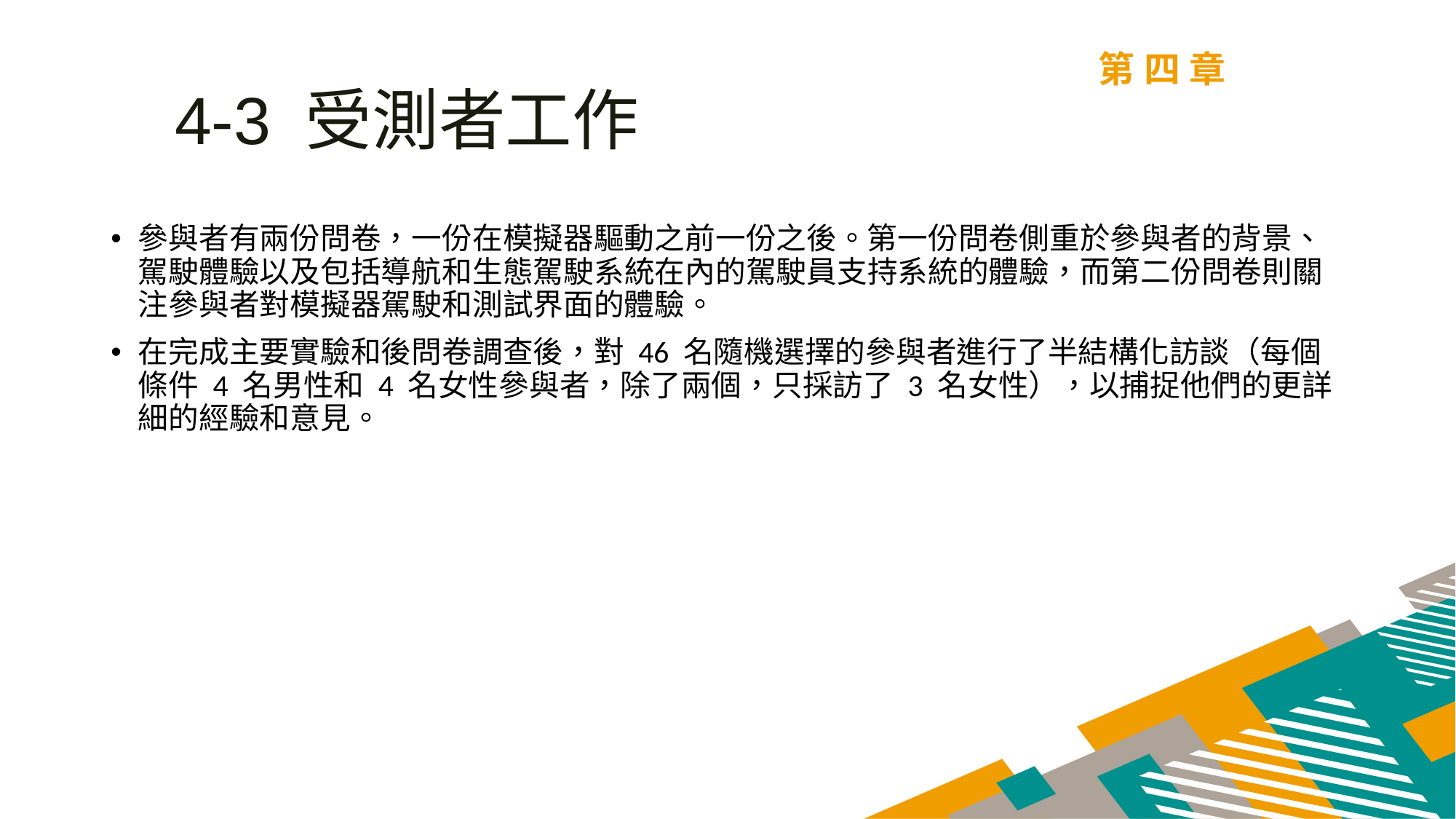

第四章
4-3 受測者工作
參與者有兩份問卷，一份在模擬器驅動之前一份之後。第一份問卷側重於參與者的背景、駕駛體驗以及包括導航和生態駕駛系統在內的駕駛員支持系統的體驗，而第二份問卷則關注參與者對模擬器駕駛和測試界面的體驗。
在完成主要實驗和後問卷調查後，對 46 名隨機選擇的參與者進行了半結構化訪談（每個條件​​ 4 名男性和 4 名女性參與者，除了兩個，只採訪了 3 名女性），以捕捉他們的更詳細的經驗和意見。